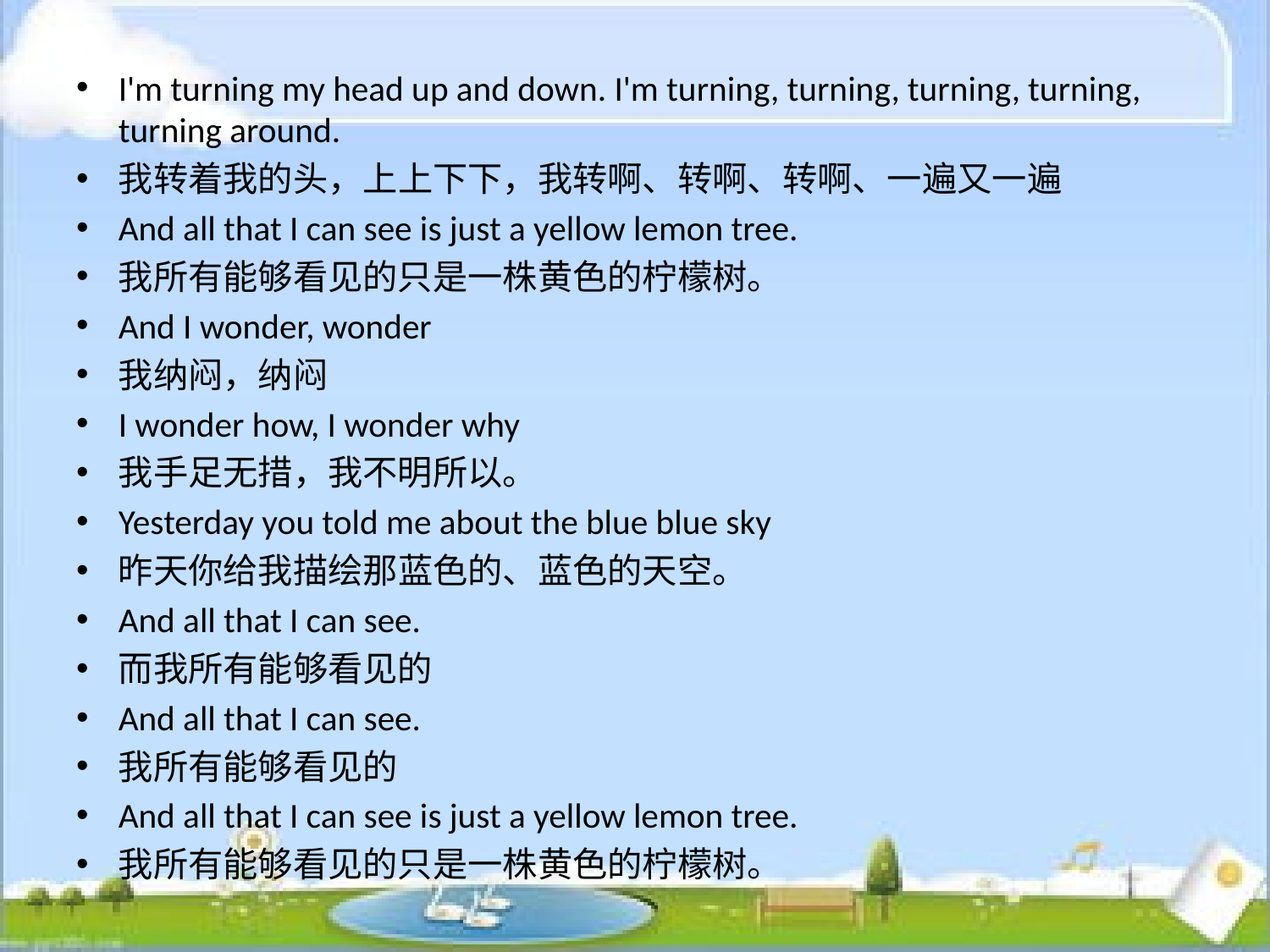

I'm turning my head up and down. I'm turning, turning, turning, turning, turning around.
我转着我的头，上上下下，我转啊、转啊、转啊、一遍又一遍
And all that I can see is just a yellow lemon tree.
我所有能够看见的只是一株黄色的柠檬树。
And I wonder, wonder
我纳闷，纳闷
I wonder how, I wonder why
我手足无措，我不明所以。
Yesterday you told me about the blue blue sky
昨天你给我描绘那蓝色的、蓝色的天空。
And all that I can see.
而我所有能够看见的
And all that I can see.
我所有能够看见的
And all that I can see is just a yellow lemon tree.
我所有能够看见的只是一株黄色的柠檬树。